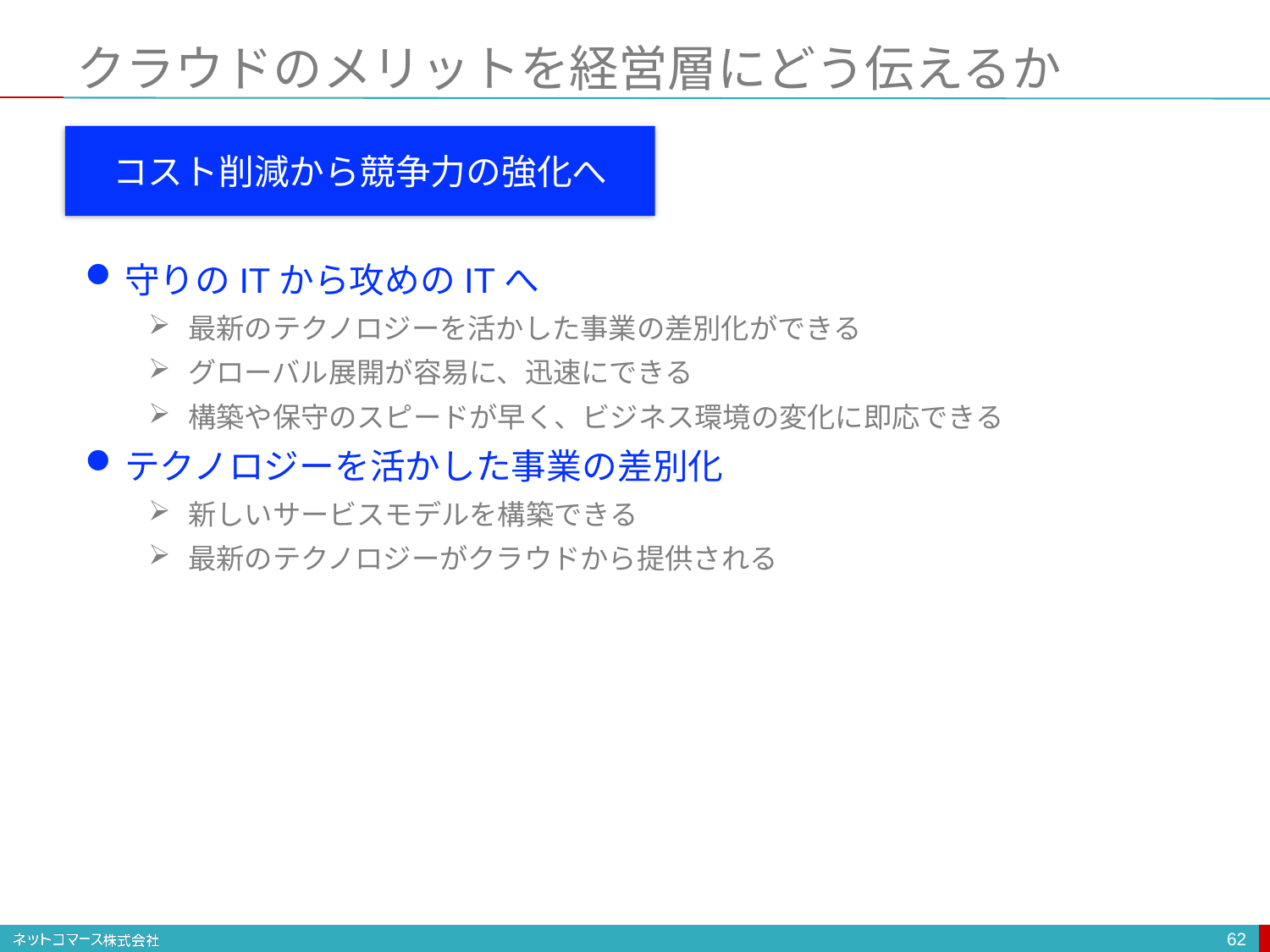

# クラウドのメリットを経営層にどう伝えるか
コスト削減から競争力の強化へ
守りのITから攻めのITへ
最新のテクノロジーを活かした事業の差別化ができる
グローバル展開が容易に、迅速にできる
構築や保守のスピードが早く、ビジネス環境の変化に即応できる
テクノロジーを活かした事業の差別化
新しいサービスモデルを構築できる
最新のテクノロジーがクラウドから提供される
62